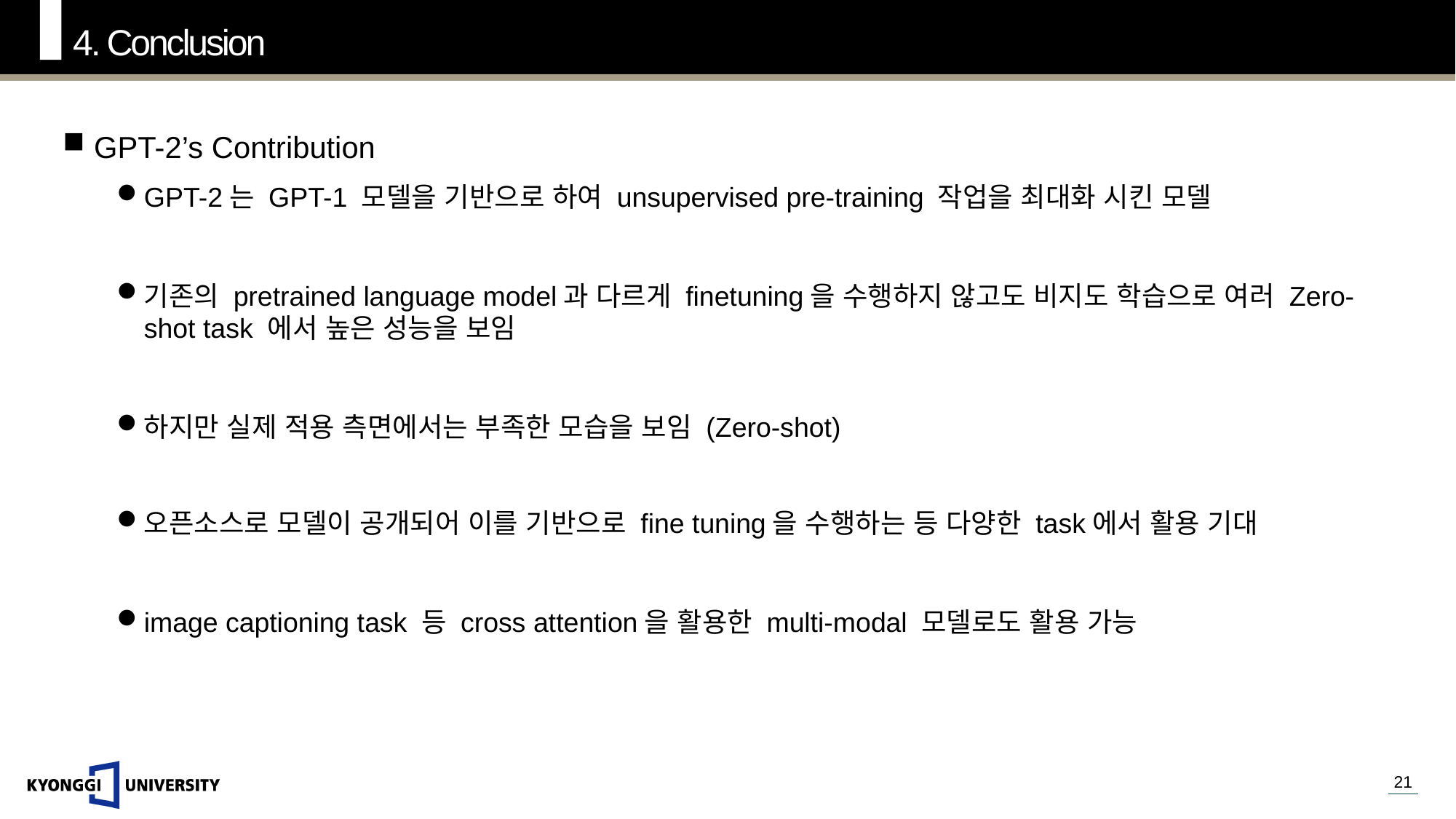

4. Conclusion
GPT-2’s Contribution
GPT-2는 GPT-1 모델을 기반으로 하여 unsupervised pre-training 작업을 최대화 시킨 모델

기존의 pretrained language model과 다르게 finetuning을 수행하지 않고도 비지도 학습으로 여러 Zero-shot task 에서 높은 성능을 보임

하지만 실제 적용 측면에서는 부족한 모습을 보임 (Zero-shot)

오픈소스로 모델이 공개되어 이를 기반으로 fine tuning을 수행하는 등 다양한 task에서 활용 기대

image captioning task 등 cross attention을 활용한 multi-modal 모델로도 활용 가능